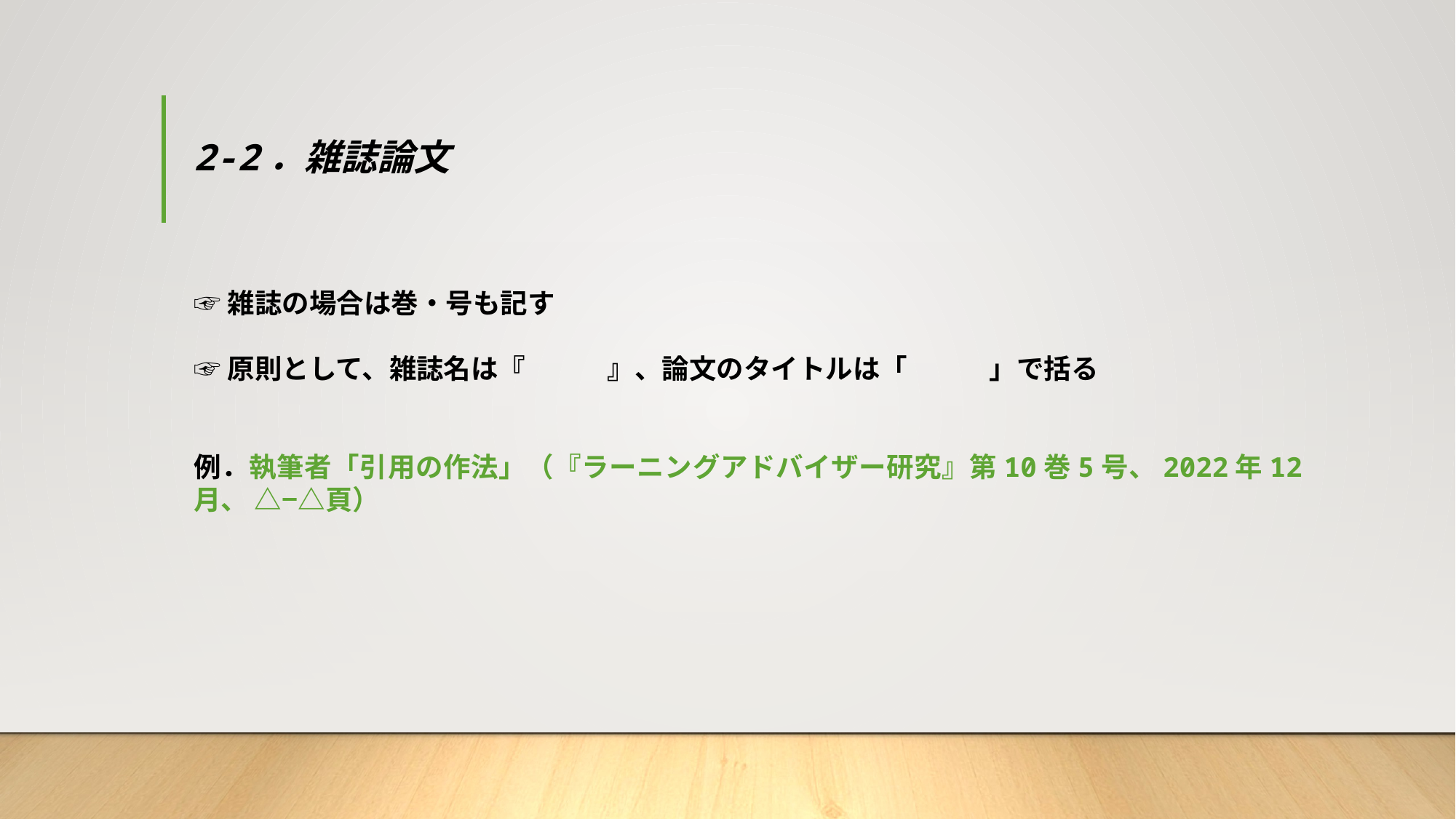

# 2-2．雑誌論文
☞雑誌の場合は巻・号も記す

☞原則として、雑誌名は『　　　』、論文のタイトルは「　　　」で括る

例．執筆者「引用の作法」（『ラーニングアドバイザー研究』第10巻5号、2022年12月、 △−△頁）